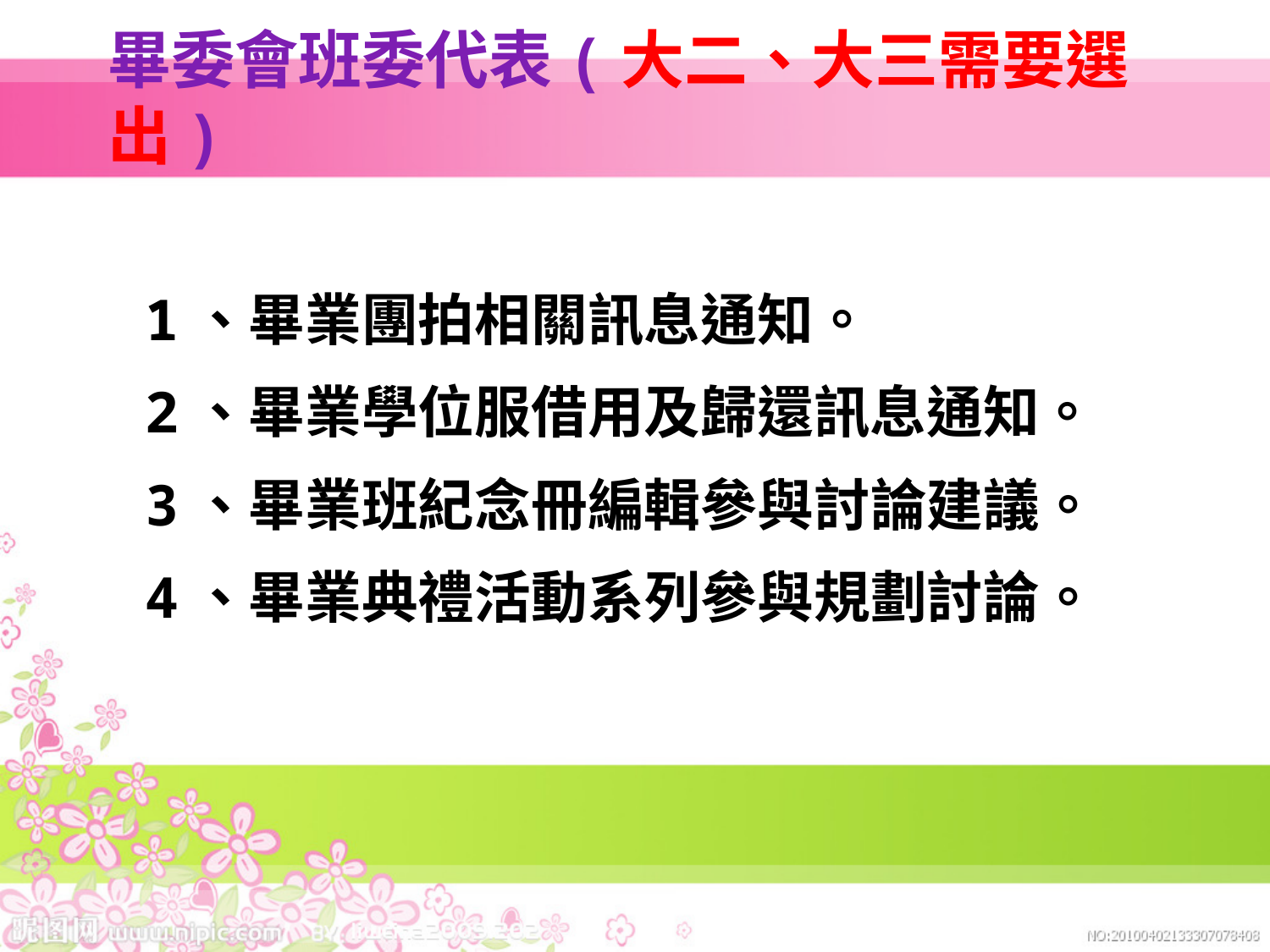

# 畢委會班委代表(大二、大三需要選出)
1、畢業團拍相關訊息通知。
2、畢業學位服借用及歸還訊息通知。
3、畢業班紀念冊編輯參與討論建議。
4、畢業典禮活動系列參與規劃討論。